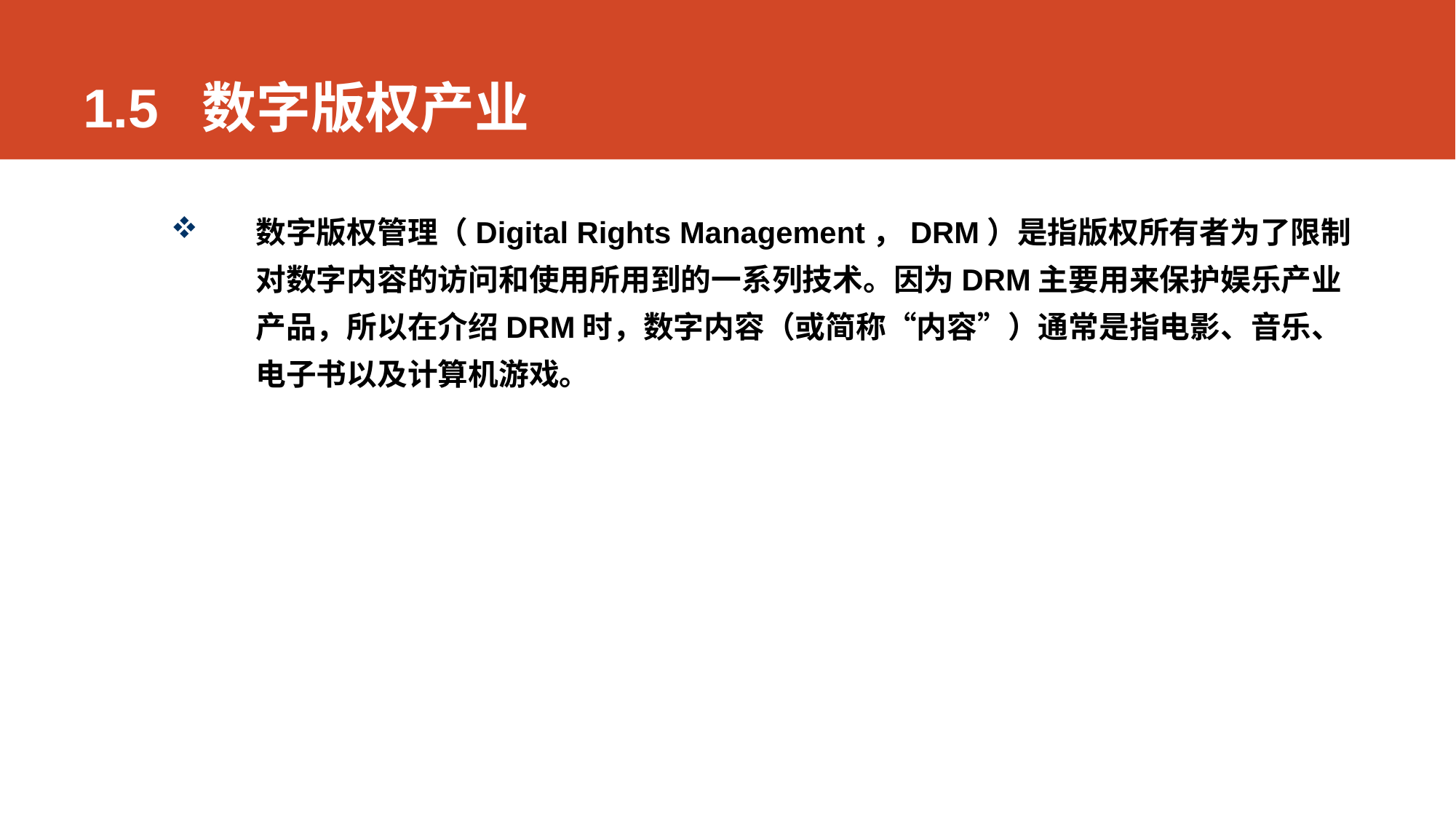

# 1.5  数字版权产业
数字版权管理（Digital Rights Management，DRM）是指版权所有者为了限制对数字内容的访问和使用所用到的一系列技术。因为DRM主要用来保护娱乐产业产品，所以在介绍DRM时，数字内容（或简称“内容”）通常是指电影、音乐、电子书以及计算机游戏。